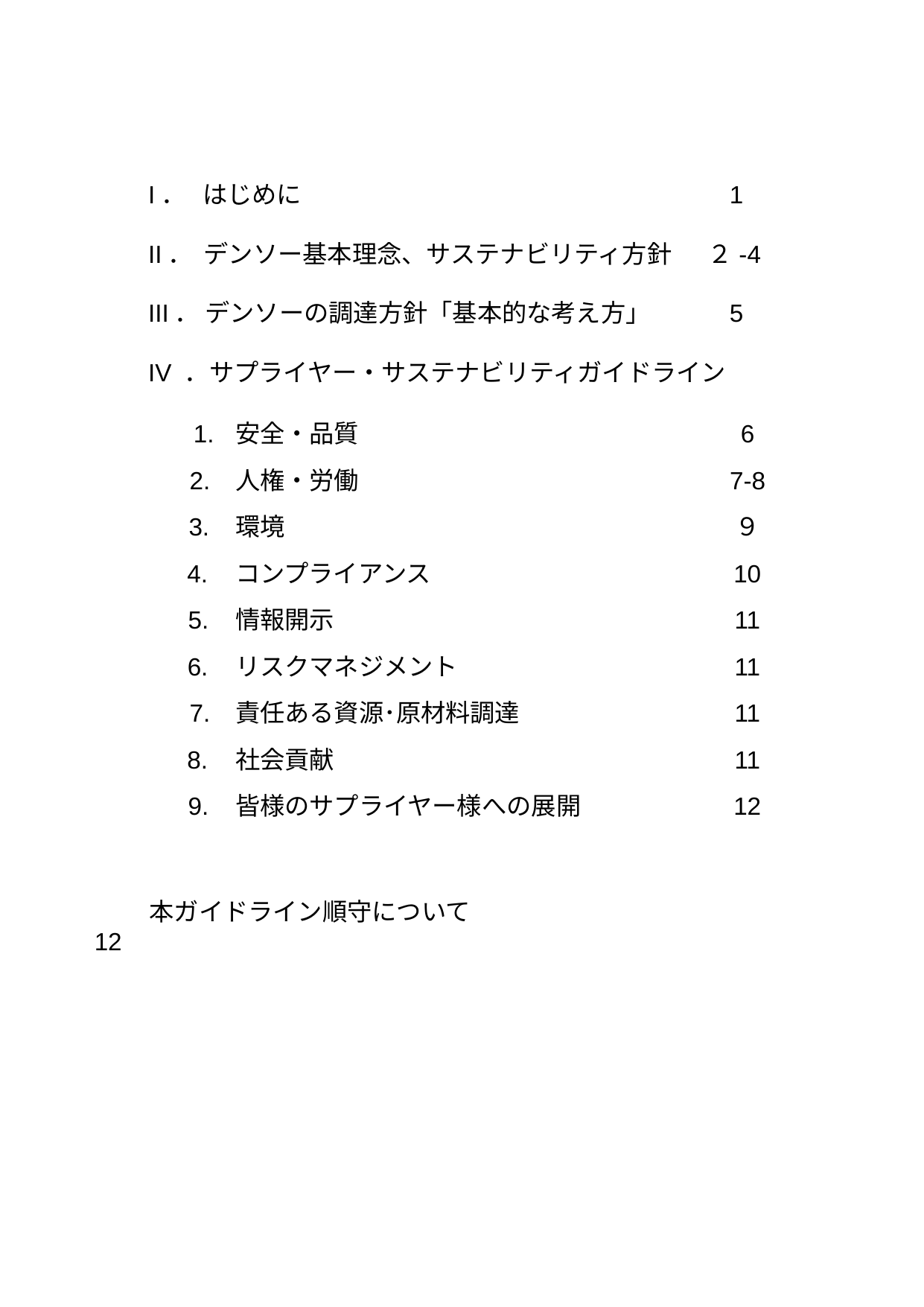

I．   はじめに				   1
II．  デンソー基本理念、サステナビリティ方針　  ２-4
III． デンソーの調達方針「基本的な考え方」   	   5
IV ．サプライヤー・サステナビリティガイドライン
安全・品質
人権・労働
環境
コンプライアンス
情報開示
リスクマネジメント
責任ある資源･原材料調達
社会貢献
皆様のサプライヤー様への展開

　 　本ガイドライン順守について　  　　　　　　　　    12
6
7-8
９
10
11
11
11
11
12